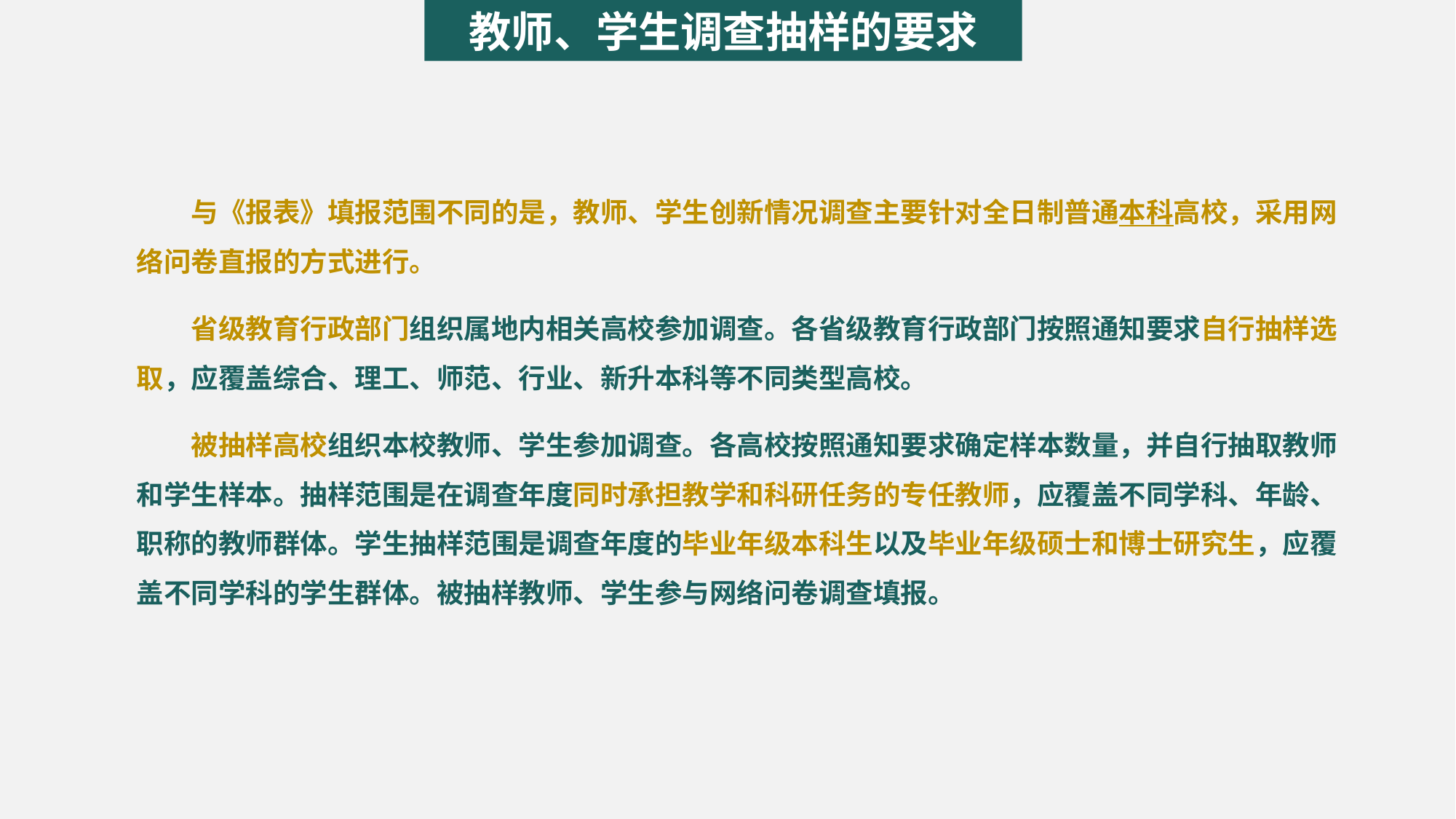

教师、学生调查抽样的要求
与《报表》填报范围不同的是，教师、学生创新情况调查主要针对全日制普通本科高校，采用网络问卷直报的方式进行。
省级教育行政部门组织属地内相关高校参加调查。各省级教育行政部门按照通知要求自行抽样选取，应覆盖综合、理工、师范、行业、新升本科等不同类型高校。
被抽样高校组织本校教师、学生参加调查。各高校按照通知要求确定样本数量，并自行抽取教师和学生样本。抽样范围是在调查年度同时承担教学和科研任务的专任教师，应覆盖不同学科、年龄、职称的教师群体。学生抽样范围是调查年度的毕业年级本科生以及毕业年级硕士和博士研究生，应覆盖不同学科的学生群体。被抽样教师、学生参与网络问卷调查填报。

33